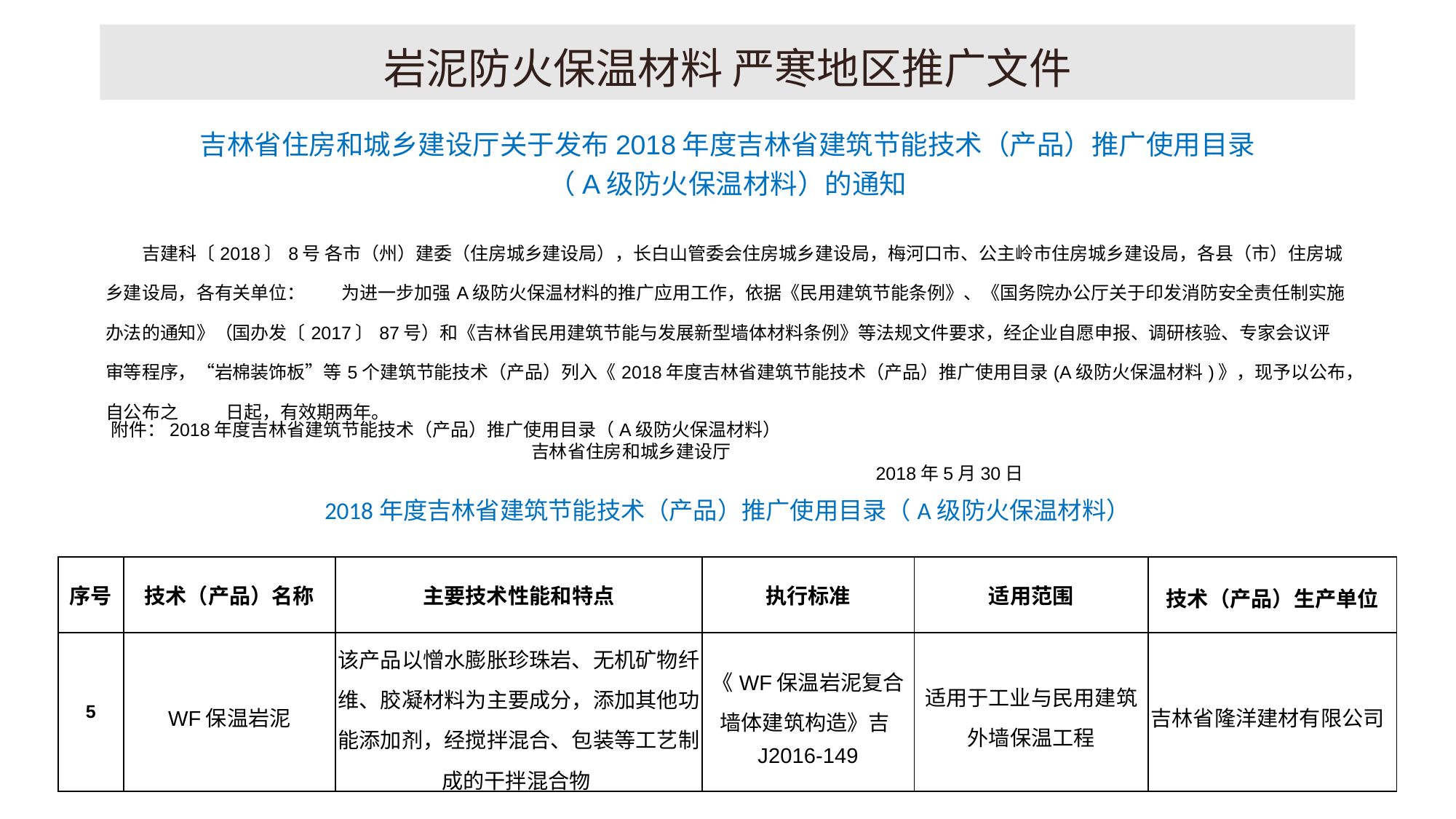

# 岩泥防火保温材料 严寒地区推广文件
吉林省住房和城乡建设厅关于发布2018年度吉林省建筑节能技术（产品）推广使用目录
（A级防火保温材料）的通知
| 吉建科〔2018〕8号 各市（州）建委（住房城乡建设局），长白山管委会住房城乡建设局，梅河口市、公主岭市住房城乡建设局，各县（市）住房城乡建设局，各有关单位：　　为进一步加强A级防火保温材料的推广应用工作，依据《民用建筑节能条例》、《国务院办公厅关于印发消防安全责任制实施办法的通知》（国办发〔2017〕87号）和《吉林省民用建筑节能与发展新型墙体材料条例》等法规文件要求，经企业自愿申报、调研核验、专家会议评审等程序，“岩棉装饰板”等5个建筑节能技术（产品）列入《2018年度吉林省建筑节能技术（产品）推广使用目录(A级防火保温材料)》，现予以公布，自公布之 日起，有效期两年。 |
| --- |
附件：2018年度吉林省建筑节能技术（产品）推广使用目录（A级防火保温材料）　　                                                                                                吉林省住房和城乡建设厅　　                                                                                                                                                                                     2018年5月30日
2018年度吉林省建筑节能技术（产品）推广使用目录（A级防火保温材料）
| 序号 | 技术（产品）名称 | 主要技术性能和特点 | 执行标准 | 适用范围 | 技术（产品）生产单位 |
| --- | --- | --- | --- | --- | --- |
| 5 | WF保温岩泥 | 该产品以憎水膨胀珍珠岩、无机矿物纤维、胶凝材料为主要成分，添加其他功能添加剂，经搅拌混合、包装等工艺制成的干拌混合物 | 《WF保温岩泥复合墙体建筑构造》吉J2016-149 | 适用于工业与民用建筑 外墙保温工程 | 吉林省隆洋建材有限公司 |